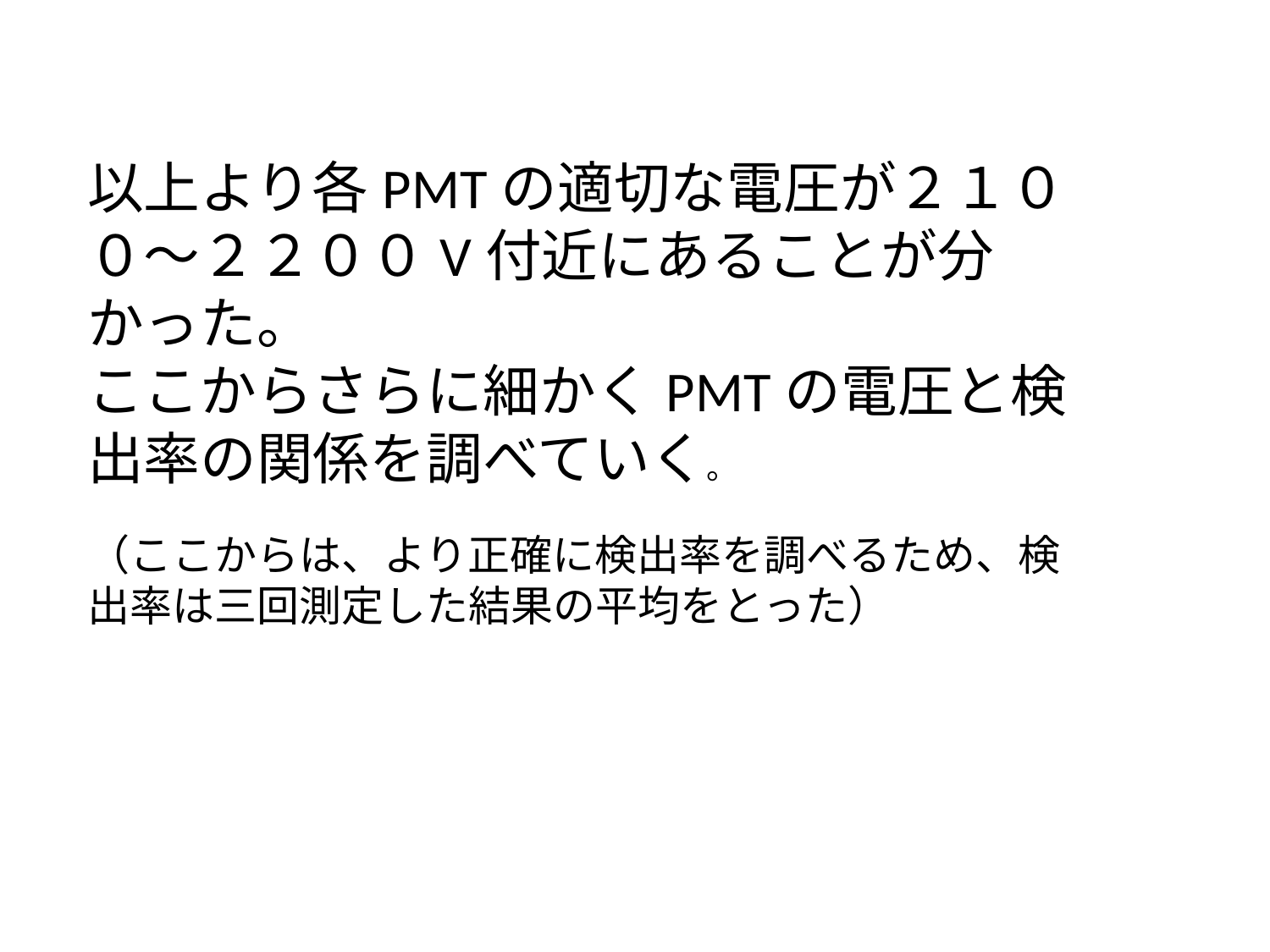

以上より各PMTの適切な電圧が２１００～２２００V付近にあることが分かった。
ここからさらに細かくPMTの電圧と検出率の関係を調べていく。

（ここからは、より正確に検出率を調べるため、検出率は三回測定した結果の平均をとった）